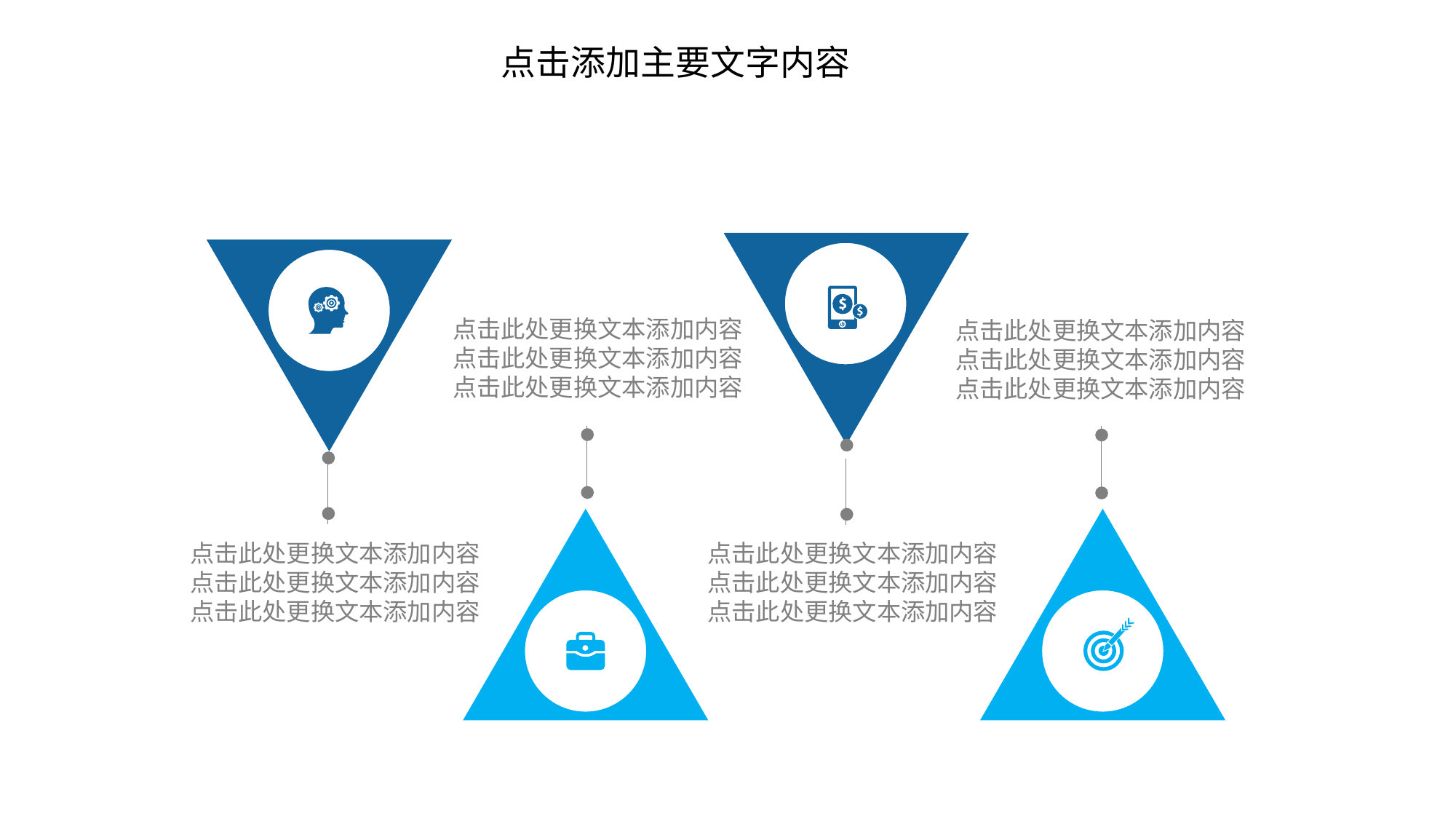

点击此处更换文本添加内容
点击此处更换文本添加内容
点击此处更换文本添加内容
点击此处更换文本添加内容
点击此处更换文本添加内容
点击此处更换文本添加内容

点击此处更换文本添加内容
点击此处更换文本添加内容
点击此处更换文本添加内容
点击此处更换文本添加内容
点击此处更换文本添加内容
点击此处更换文本添加内容